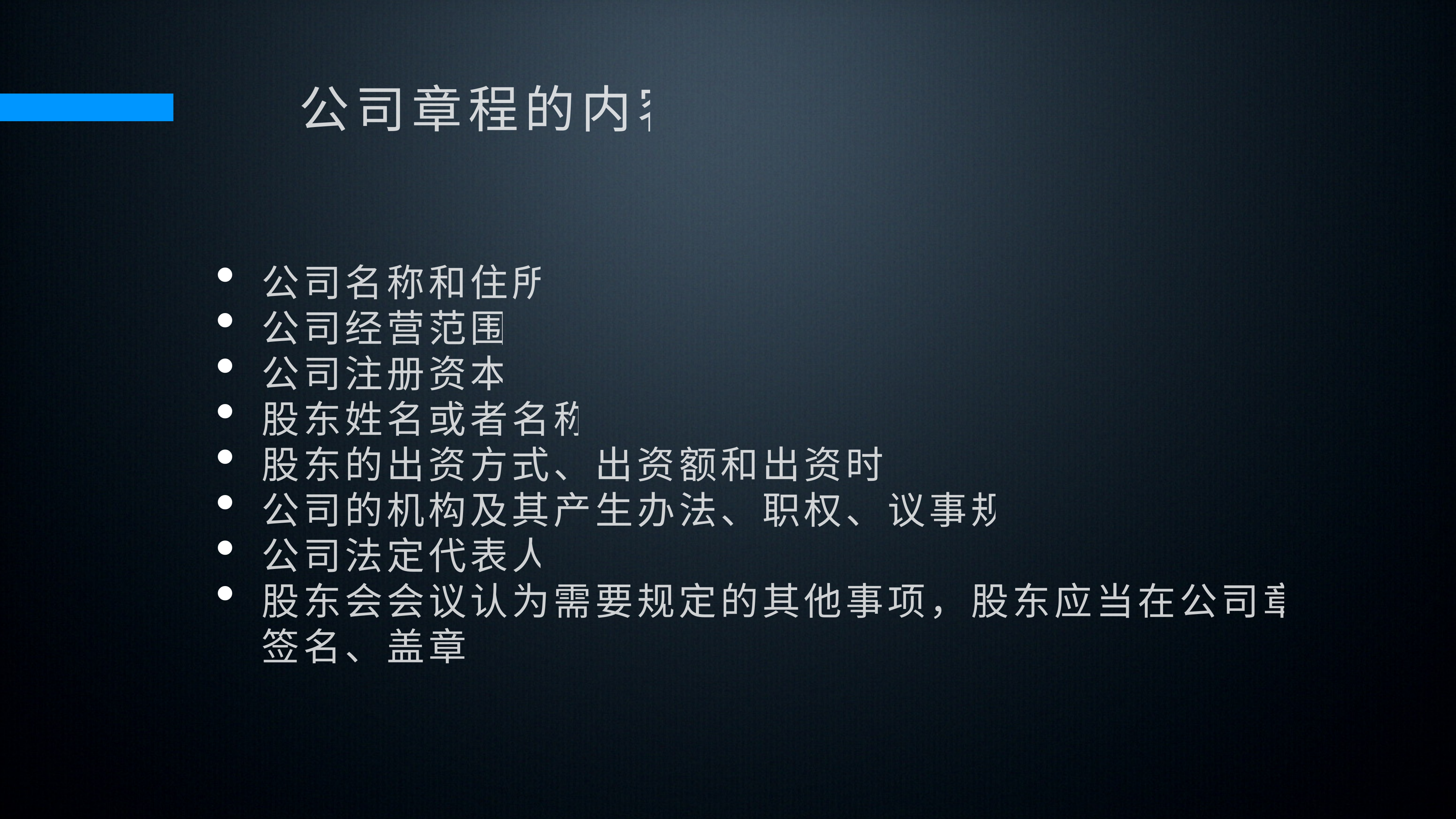

公司章程的内容

公司名称和住所；
公司经营范围；
公司注册资本；
股东姓名或者名称；
股东的出资方式、出资额和出资时间；
公司的机构及其产生办法、职权、议事规则；
公司法定代表人；
股东会会议认为需要规定的其他事项，股东应当在公司章程上签名、盖章。